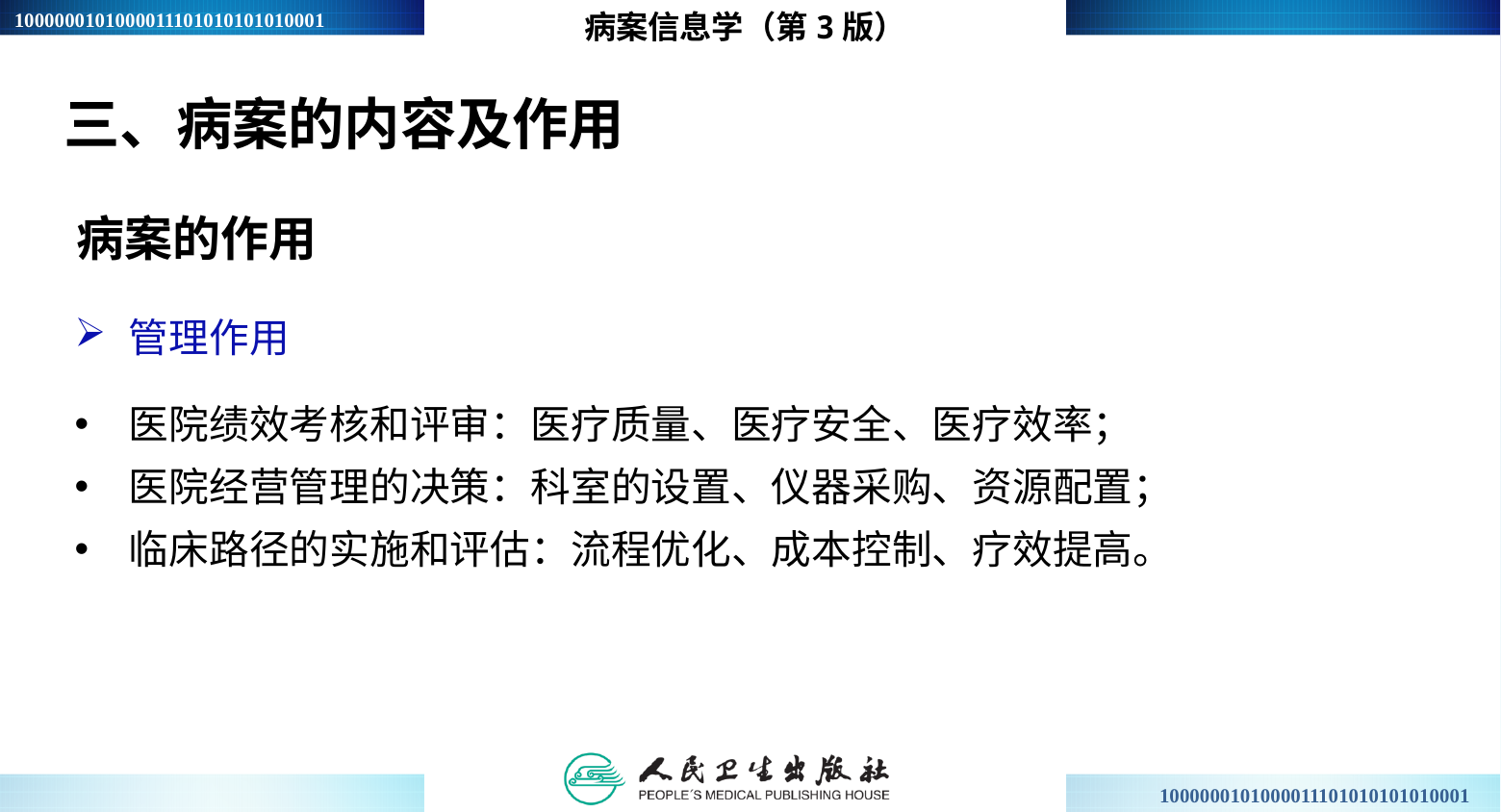

病案信息学（第3版）
三、病案的内容及作用
病案的作用
管理作用
医院绩效考核和评审：医疗质量、医疗安全、医疗效率；
医院经营管理的决策：科室的设置、仪器采购、资源配置；
临床路径的实施和评估：流程优化、成本控制、疗效提高。